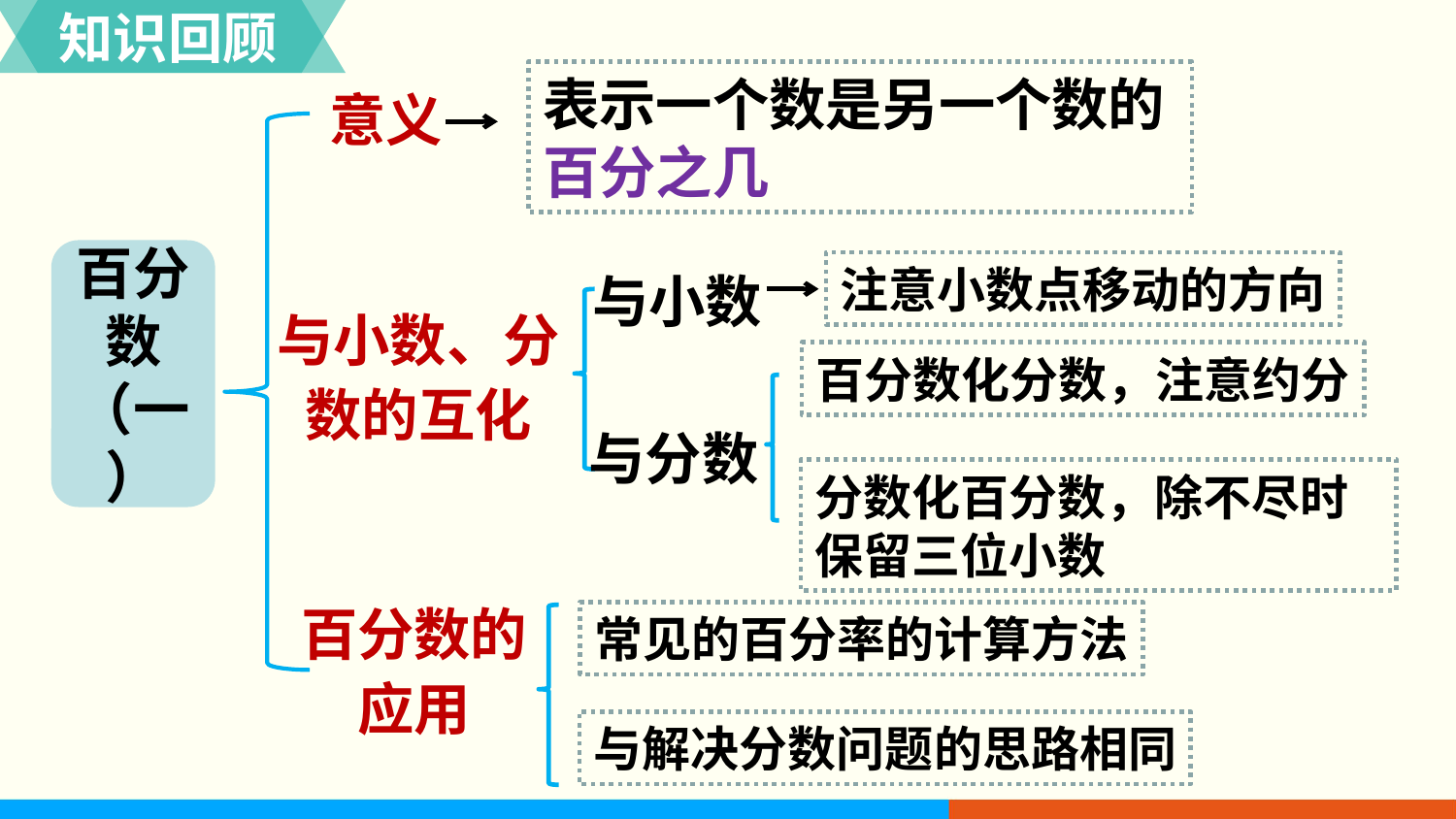

知识回顾

表示一个数是另一个数的百分之几
意义

百分数（一）
注意小数点移动的方向
与小数

与小数、分数的互化
百分数化分数，注意约分

与分数
分数化百分数，除不尽时保留三位小数
百分数的应用
常见的百分率的计算方法

与解决分数问题的思路相同